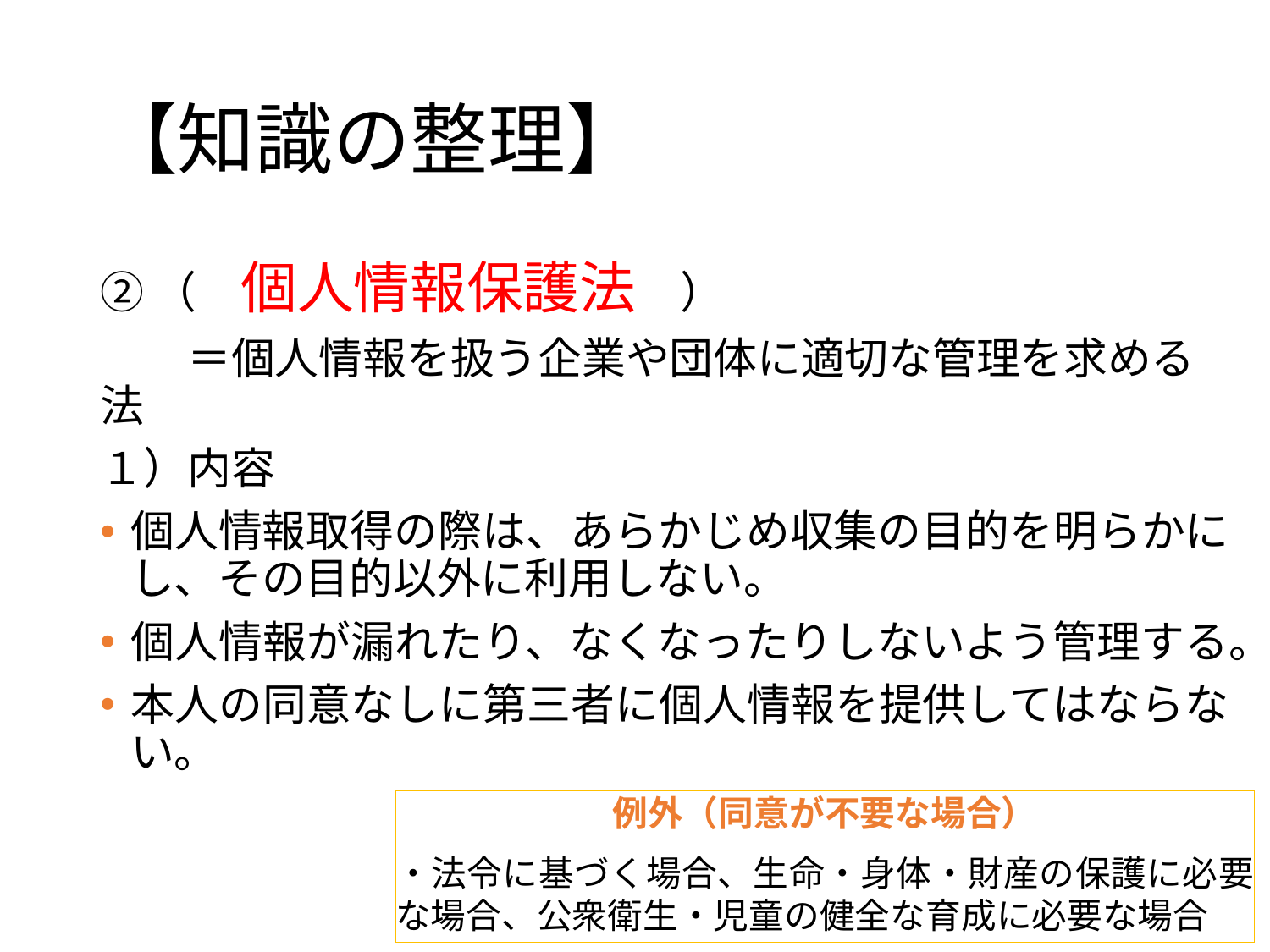

# 【知識の整理】
②（　個人情報保護法　）
　　＝個人情報を扱う企業や団体に適切な管理を求める法
１）内容
個人情報取得の際は、あらかじめ収集の目的を明らかにし、その目的以外に利用しない。
個人情報が漏れたり、なくなったりしないよう管理する。
本人の同意なしに第三者に個人情報を提供してはならない。

例外（同意が不要な場合）
・法令に基づく場合、生命・身体・財産の保護に必要な場合、公衆衛生・児童の健全な育成に必要な場合